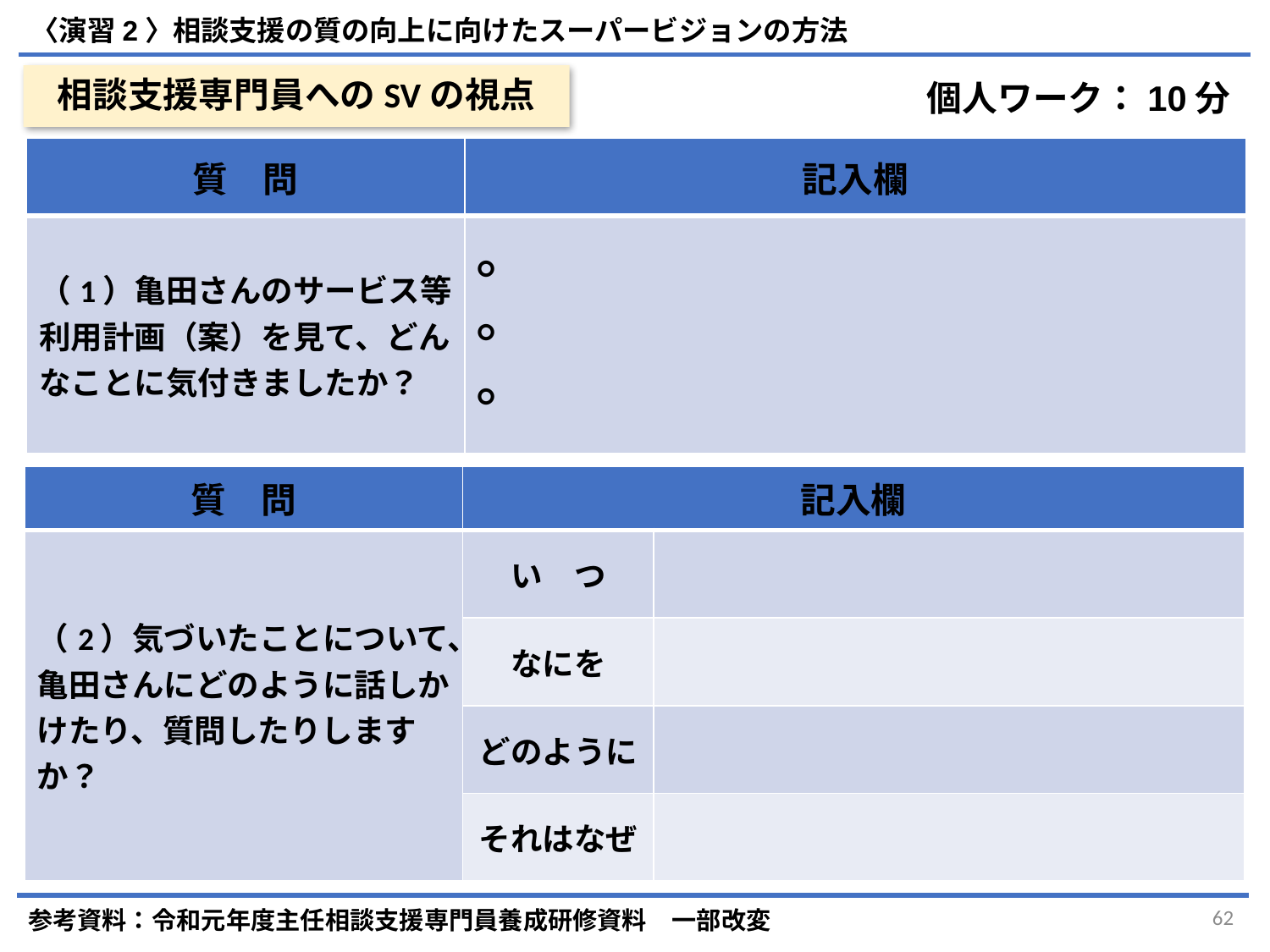

〈演習2〉相談支援の質の向上に向けたスーパービジョンの方法
# 相談支援専門員へのSVの視点
個人ワーク：10分
| 質　問 | 記入欄 |
| --- | --- |
| （1）亀田さんのサービス等利用計画（案）を見て、どんなことに気付きましたか？ | ○ ○ ○ |
| 質　問 | 記入欄 |  |
| --- | --- | --- |
| （2）気づいたことについて、亀田さんにどのように話しかけたり、質問したりしますか？ | い　つ |  |
|  | なにを |  |
|  | どのように |  |
|  | それはなぜ |  |
参考資料：令和元年度主任相談支援専門員養成研修資料　一部改変
62